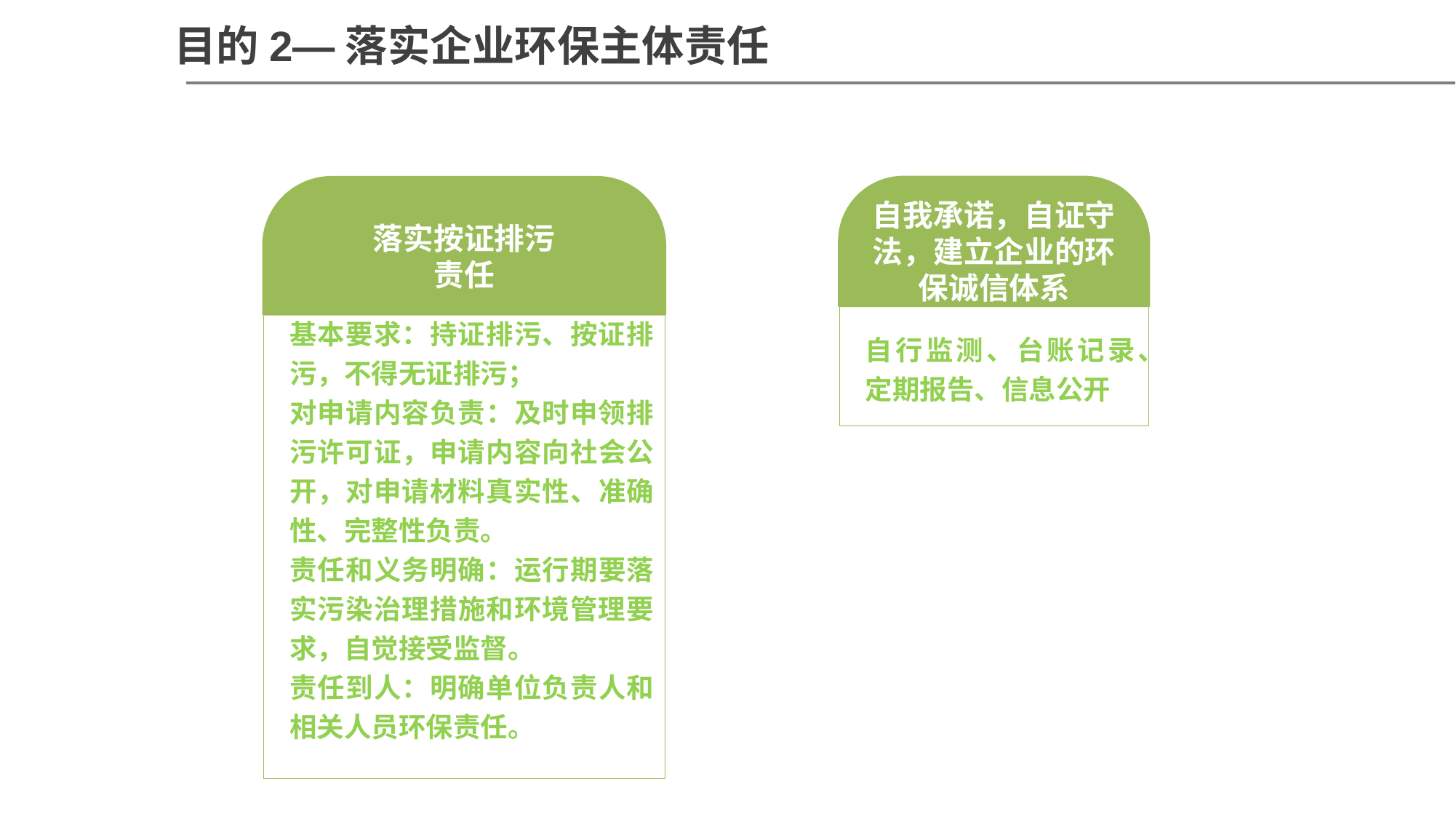

目的2—落实企业环保主体责任
自我承诺，自证守法，建立企业的环保诚信体系
落实按证排污
责任
自行监测、台账记录、定期报告、信息公开
基本要求：持证排污、按证排污，不得无证排污；
对申请内容负责：及时申领排污许可证，申请内容向社会公开，对申请材料真实性、准确性、完整性负责。
责任和义务明确：运行期要落实污染治理措施和环境管理要求，自觉接受监督。
责任到人：明确单位负责人和相关人员环保责任。